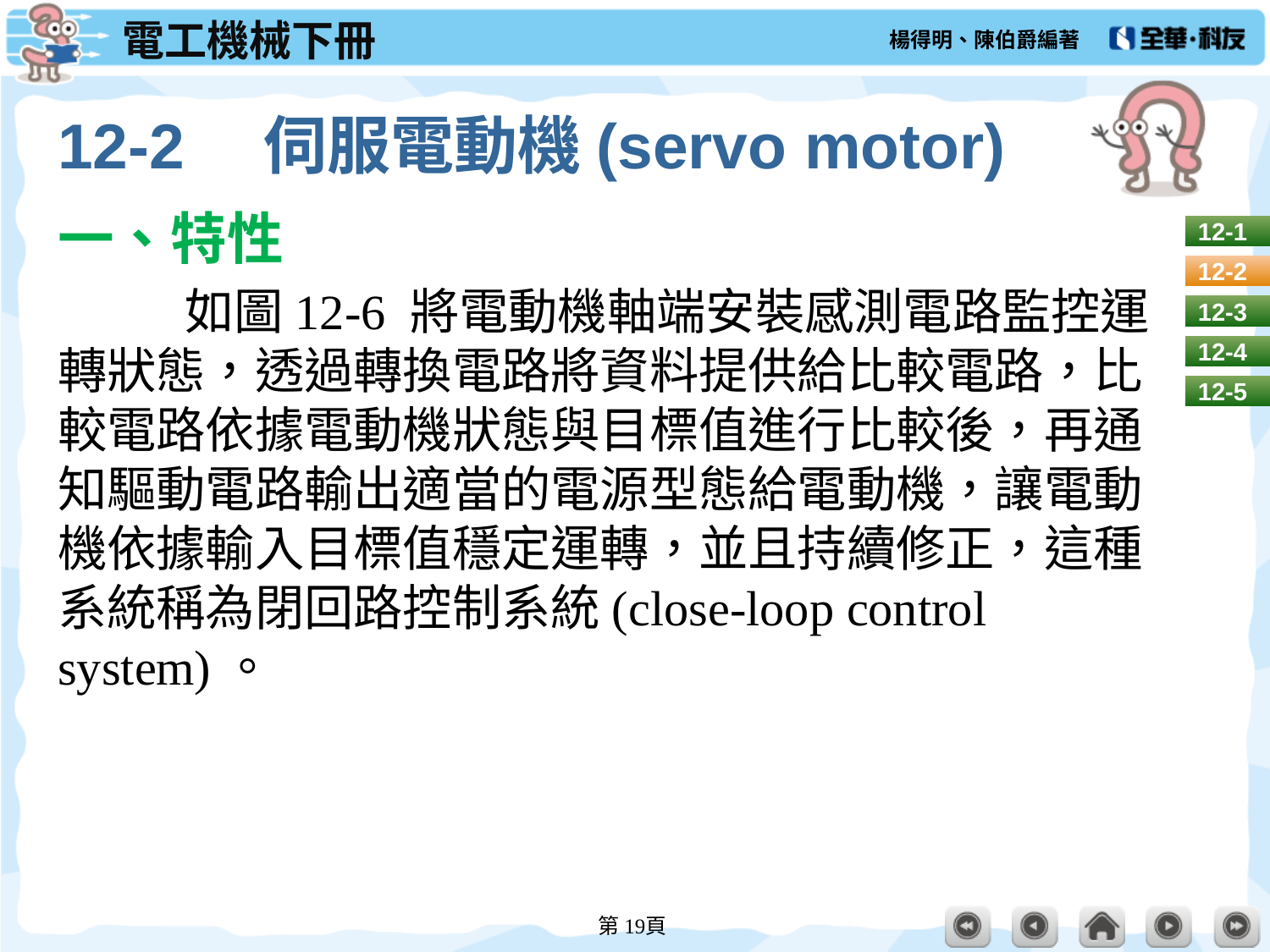

# 12-2　伺服電動機(servo motor)
一、特性
	如圖12-6 將電動機軸端安裝感測電路監控運轉狀態，透過轉換電路將資料提供給比較電路，比較電路依據電動機狀態與目標值進行比較後，再通知驅動電路輸出適當的電源型態給電動機，讓電動機依據輸入目標值穩定運轉，並且持續修正，這種系統稱為閉回路控制系統(close-loop control system)。